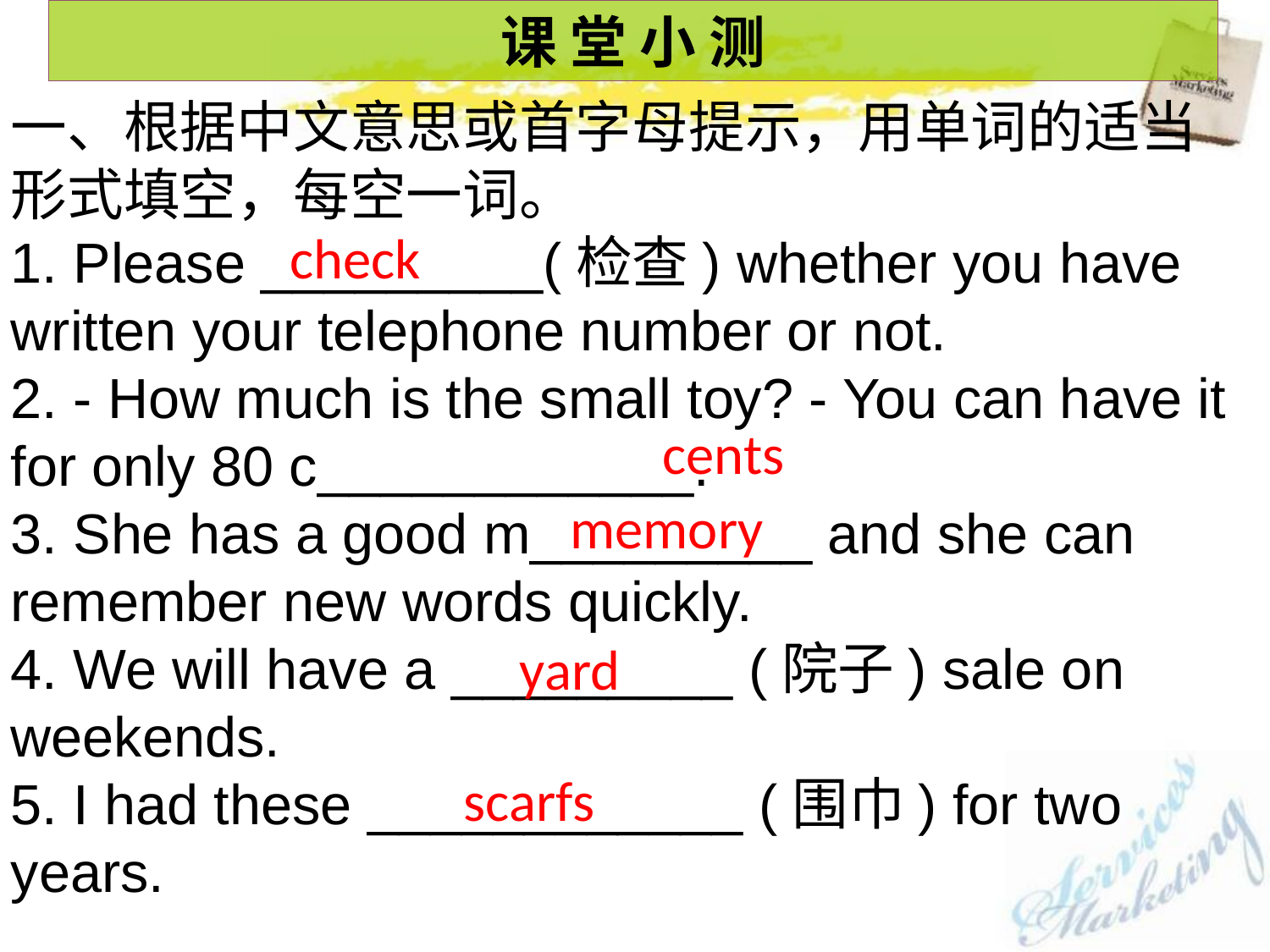

课 堂 小 测
一、根据中文意思或首字母提示，用单词的适当形式填空，每空一词。
1. Please _________(检查) whether you have written your telephone number or not.
2. - How much is the small toy? - You can have it for only 80 c____________.
3. She has a good m_________ and she can remember new words quickly.
4. We will have a _________ (院子) sale on weekends.
5. I had these ____________ (围巾) for two years.
check
cents
memory
yard
scarfs